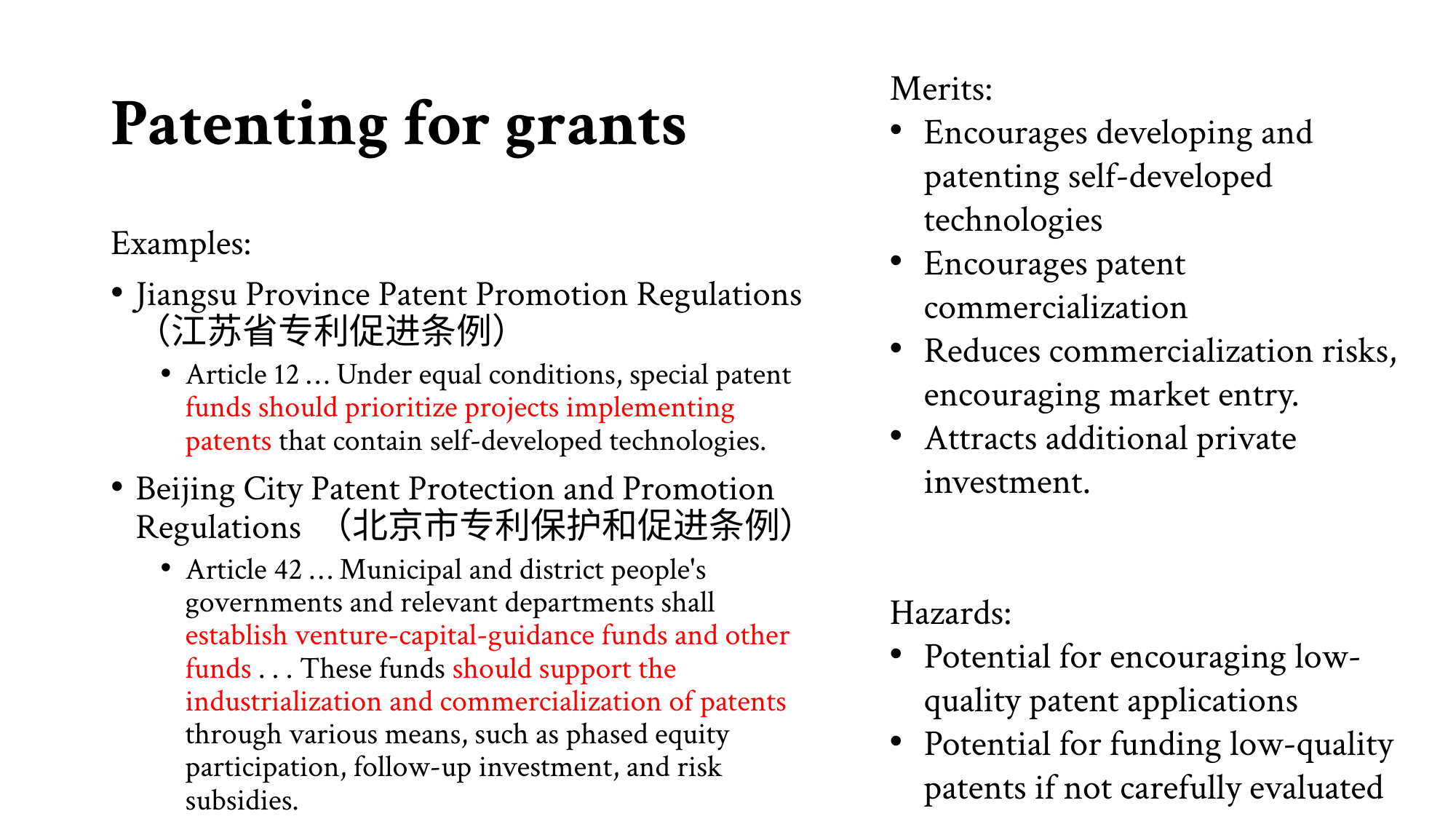

# Patenting for grants
Merits:
Encourages developing and patenting self-developed technologies
Encourages patent commercialization
Reduces commercialization risks, encouraging market entry.
Attracts additional private investment.

Hazards:
Potential for encouraging low-quality patent applications
Potential for funding low-quality patents if not carefully evaluated
Examples:
Jiangsu Province Patent Promotion Regulations （江苏省专利促进条例）
Article 12 … Under equal conditions, special patent funds should prioritize projects implementing patents that contain self-developed technologies.
Beijing City Patent Protection and Promotion Regulations （北京市专利保护和促进条例）
Article 42 … Municipal and district people's governments and relevant departments shall establish venture-capital-guidance funds and other funds . . . These funds should support the industrialization and commercialization of patents through various means, such as phased equity participation, follow-up investment, and risk subsidies.